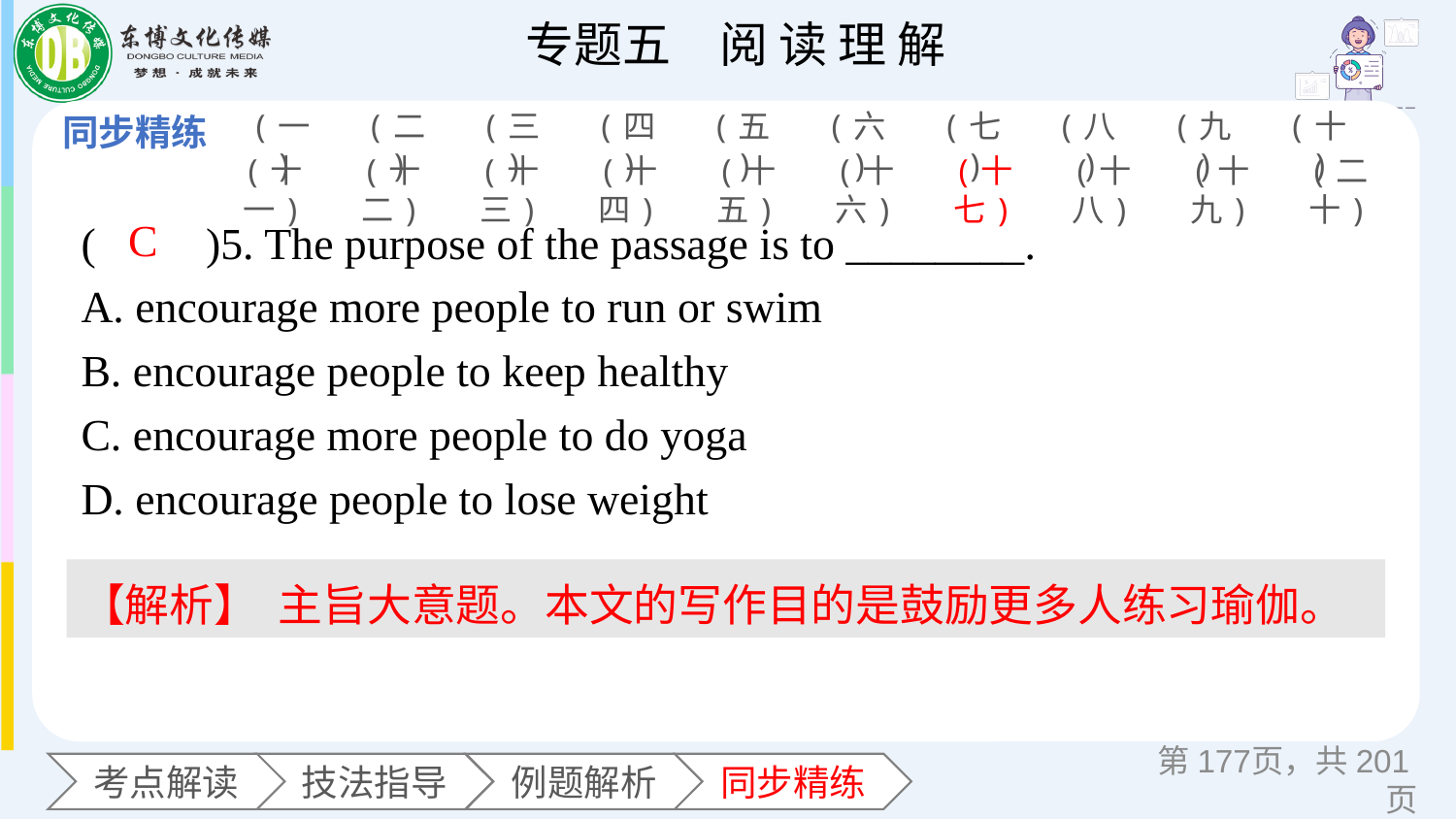

(一)
(二)
(三)
(四)
(五)
(六)
(七)
(八)
(九)
(十)
(十一)
(十二)
(十三)
(十四)
(十五)
(十六)
(十七)
(十八)
(十九)
(二十)
(　　)5. The purpose of the passage is to ________.
A. encourage more people to run or swim
B. encourage people to keep healthy
C. encourage more people to do yoga
D. encourage people to lose weight
C
【解析】  主旨大意题。本文的写作目的是鼓励更多人练习瑜伽。
第177页，共201页